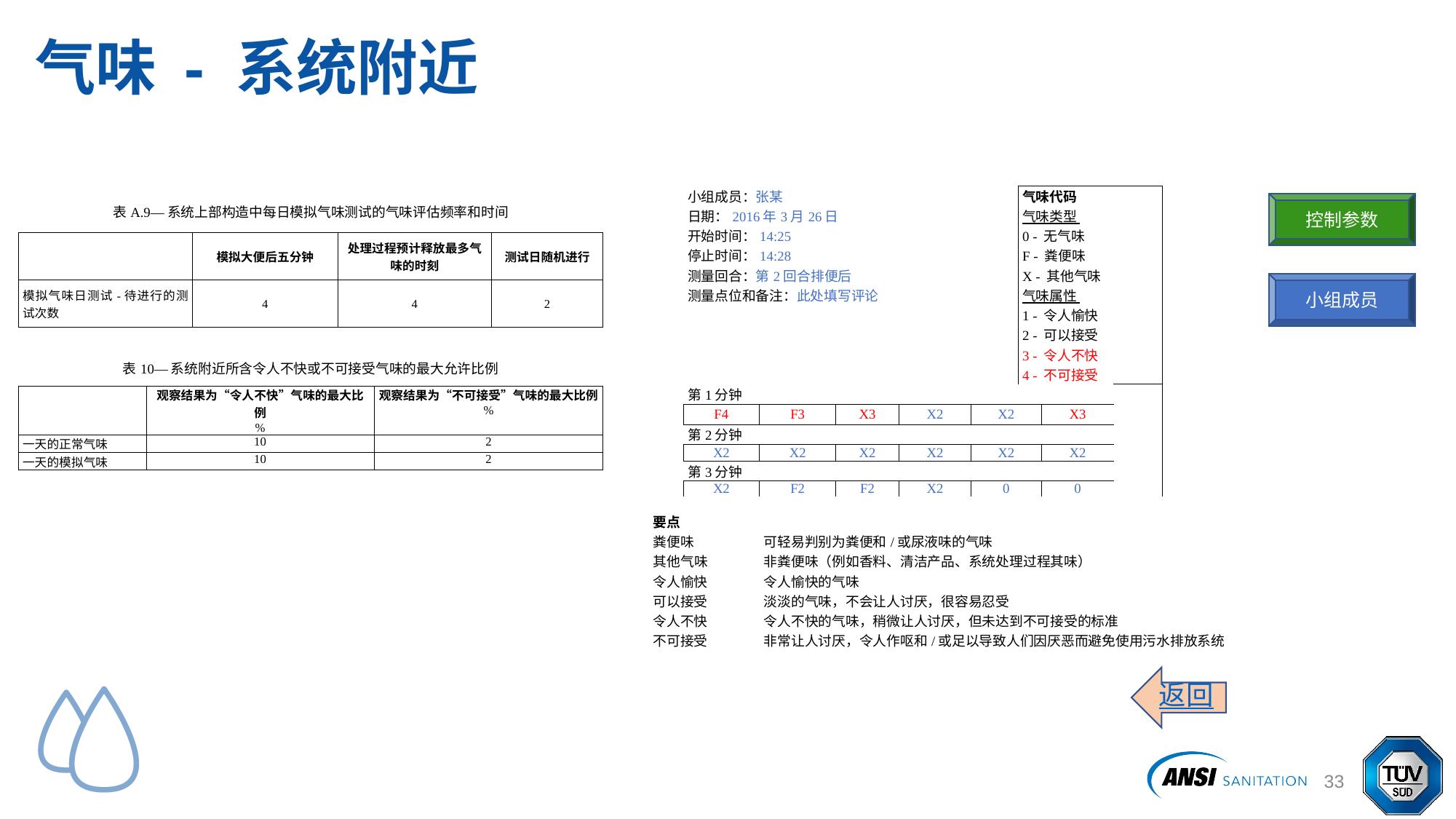

# 气味 - 系统附近
|  | 小组成员：张某 日期：2016年3月26日 开始时间：14:25 停止时间：14:28 测量回合：第2回合排便后 测量点位和备注：此处填写评论 |  |  |  |  | 气味代码 气味类型 0 - 无气味 F - 粪便味 X - 其他气味 气味属性 1 - 令人愉快 2 - 可以接受 3 - 令人不快 4 - 不可接受 |  |  |  |
| --- | --- | --- | --- | --- | --- | --- | --- | --- | --- |
|  | 第1分钟 |  |  |  |  |  |  |  |  |
|  | F4 | F3 | X3 | X2 | X2 |  | X3 |  |  |
|  | 第2分钟 |  |  |  |  |  |  |  |  |
|  | X2 | X2 | X2 | X2 | X2 |  | X2 |  |  |
|  | 第3分钟 |  |  |  |  |  |  |  |  |
|  | X2 | F2 | F2 | X2 | 0 |  | 0 |  |  |
| 要点 |  |  |  |  |  |  |  |  |  |
| 粪便味 |  | 可轻易判别为粪便和/或尿液味的气味 | 可轻易判别为粪便和/或尿液味的气味 |  |  |  |  |  |  |
| 其他气味 |  | 非粪便味（例如香料、清洁产品、系统处理过程其味） | 非粪便味（例如香料、清洁产品、系统处理过程其味） |  |  |  |  |  |  |
| 令人愉快 |  | 令人愉快的气味 | 令人愉快的气味 |  |  |  |  |  |  |
| 可以接受 |  | 淡淡的气味，不会让人讨厌，很容易忍受 | 淡淡的气味，不会让人讨厌，很容易忍受 |  |  |  |  |  |  |
| 令人不快 |  | 令人不快的气味，稍微让人讨厌，但未达到不可接受的标准 | 令人不快的气味，稍微让人讨厌，但未达到不可接受的标准 |  |  |  |  |  |  |
| 不可接受 |  | 非常让人讨厌，令人作呕和/或足以导致人们因厌恶而避免使用污水排放系统 | 非常让人讨厌，令人作呕和/或足以导致人们因厌恶而避免使用污水排放系统 |  |  |  |  |  |  |
控制参数
| 表A.9—系统上部构造中每日模拟气味测试的气味评估频率和时间 |  |  |  |  |  |
| --- | --- | --- | --- | --- | --- |
|  | 模拟大便后五分钟 | 模拟大便后五分钟 | 处理过程预计释放最多气味的时刻 |  | 测试日随机进行 |
| 模拟气味日测试-待进行的测试次数 | 4 | 4 | 4 |  | 2 |
| 表10—系统附近所含令人不快或不可接受气味的最大允许比例 |  |  |  |  |  |
|  | 观察结果为“令人不快”气味的最大比例 % |  |  | 观察结果为“不可接受”气味的最大比例 % |  |
| 一天的正常气味 | 10 |  |  | 2 |  |
| 一天的模拟气味 | 10 |  |  | 2 |  |
小组成员
返回
33